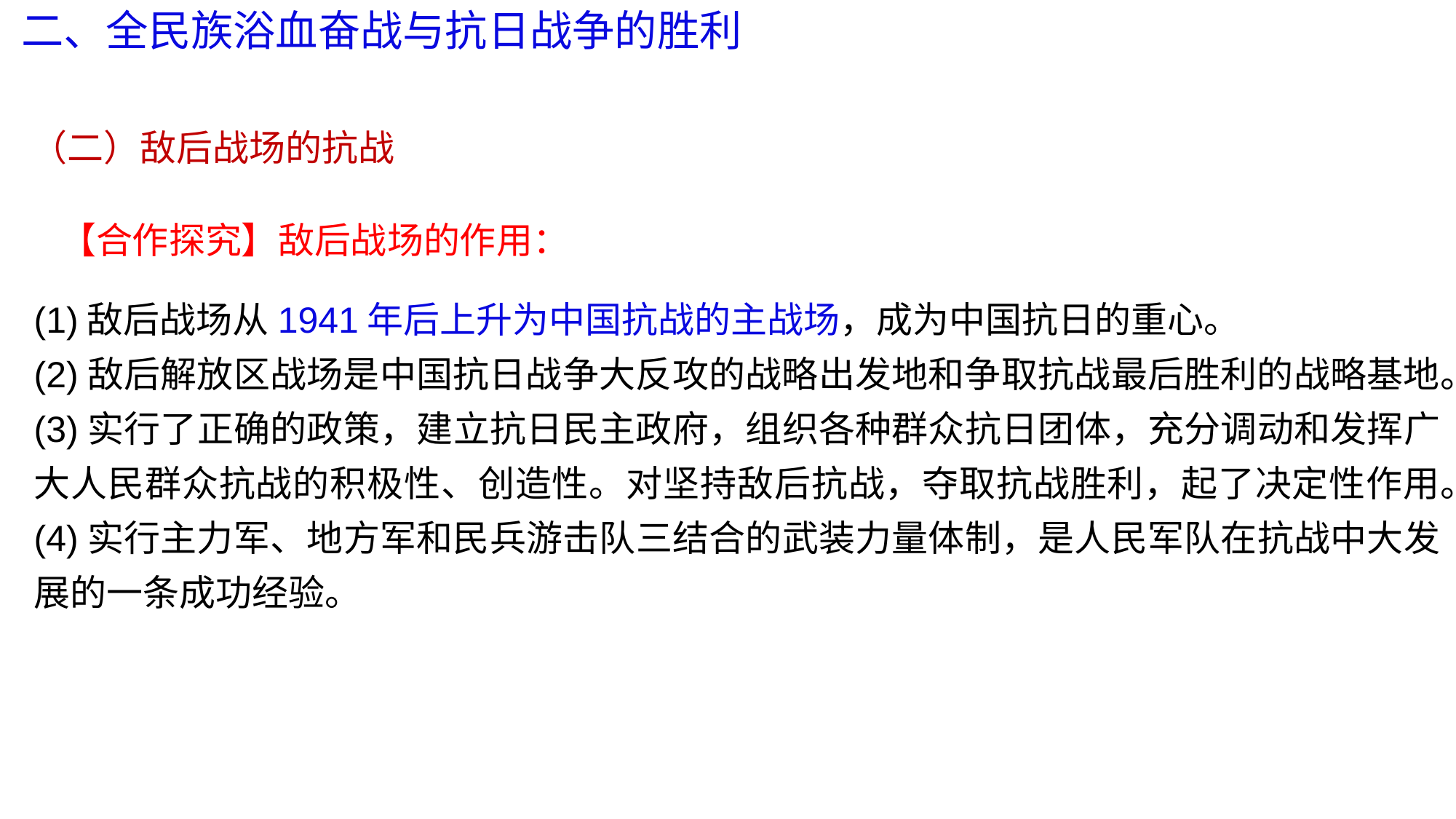

二、全民族浴血奋战与抗日战争的胜利
（二）敌后战场的抗战
【合作探究】敌后战场的作用：
(1)敌后战场从1941年后上升为中国抗战的主战场，成为中国抗日的重心。
(2)敌后解放区战场是中国抗日战争大反攻的战略出发地和争取抗战最后胜利的战略基地。
(3)实行了正确的政策，建立抗日民主政府，组织各种群众抗日团体，充分调动和发挥广大人民群众抗战的积极性、创造性。对坚持敌后抗战，夺取抗战胜利，起了决定性作用。
(4)实行主力军、地方军和民兵游击队三结合的武装力量体制，是人民军队在抗战中大发展的一条成功经验。